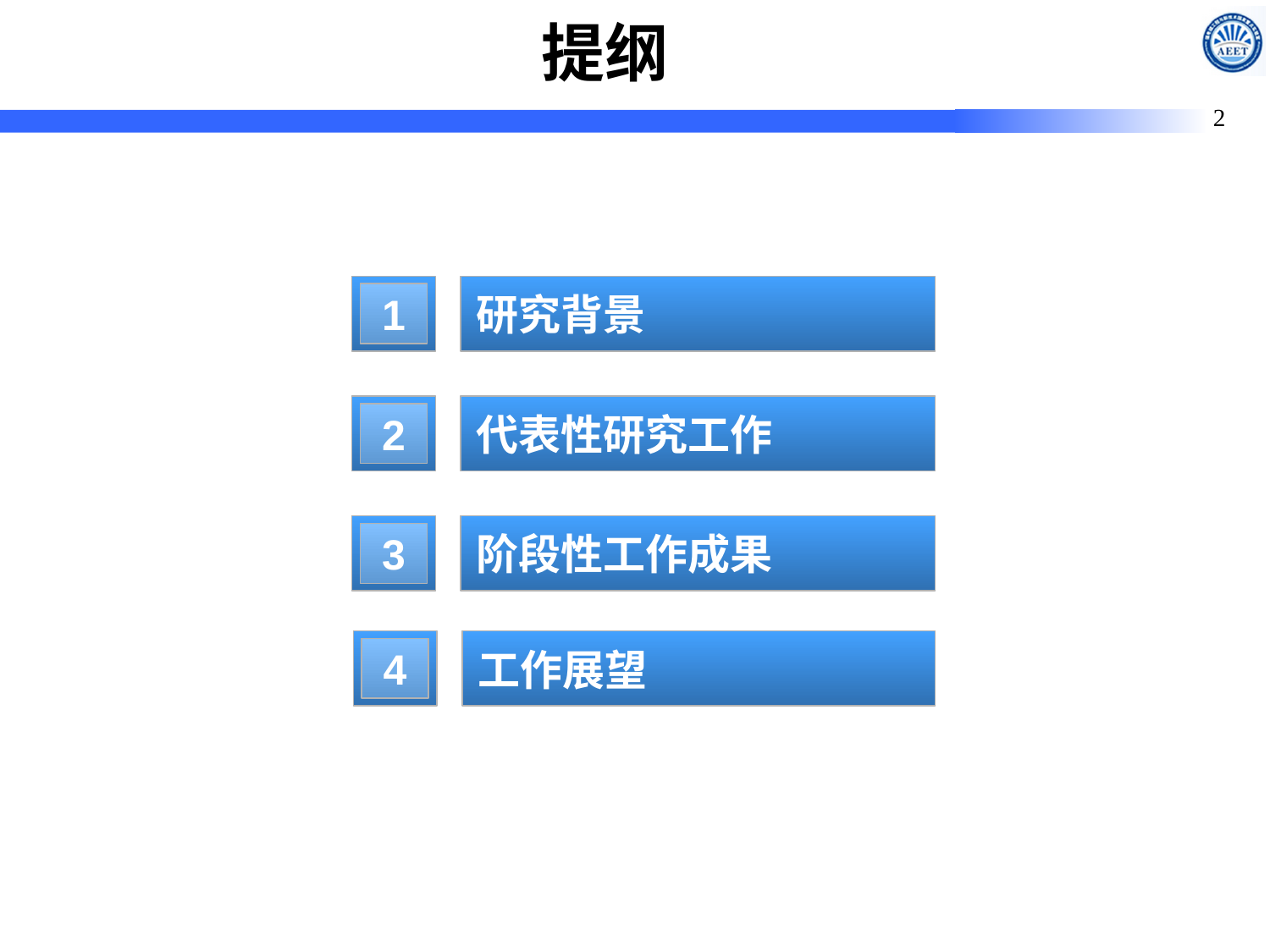

提纲

1
研究背景

2
代表性研究工作

3
阶段性工作成果

4
工作展望